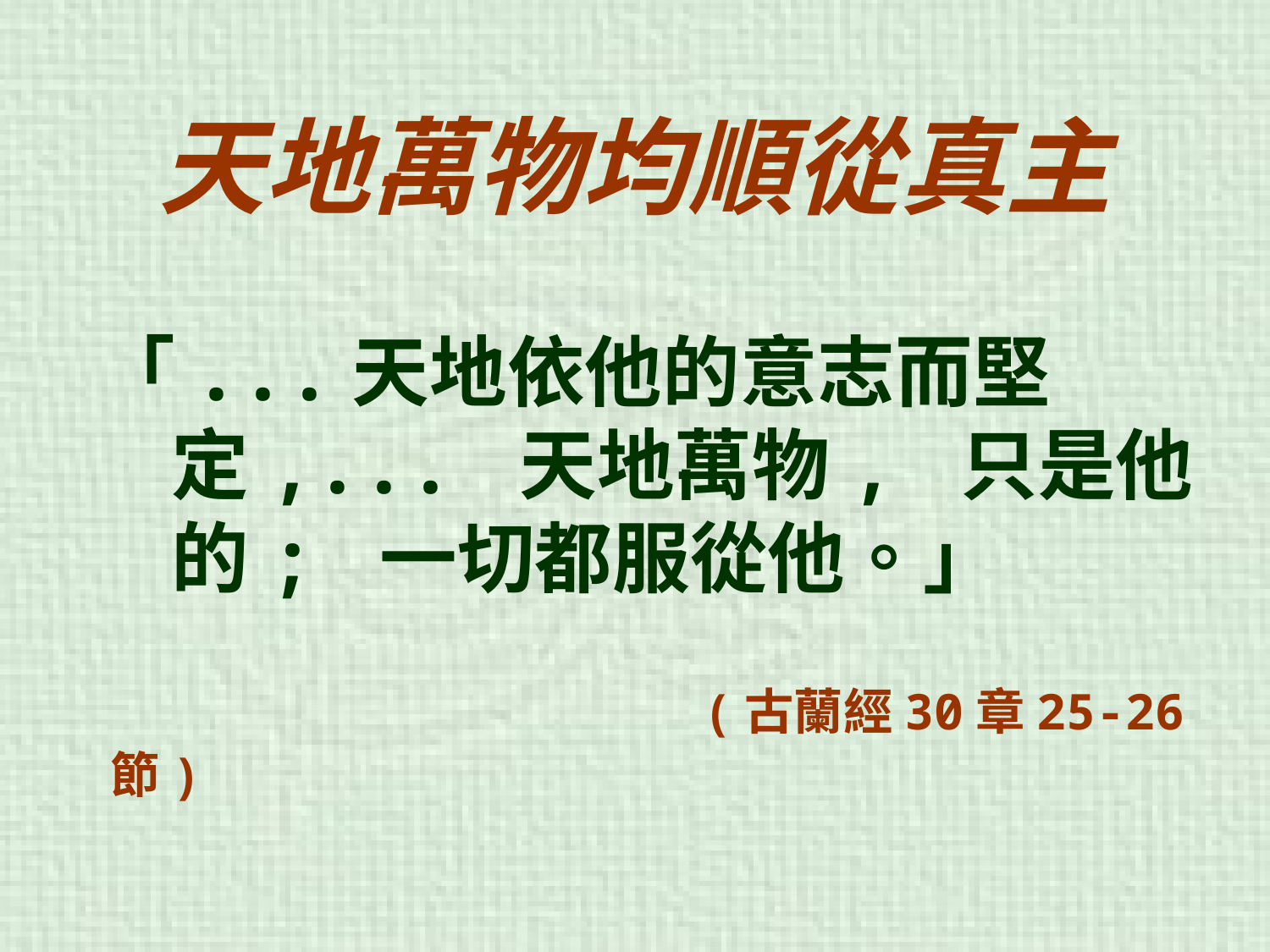

# 天地萬物均順從真主
「...天地依他的意志而堅定,... 天地萬物, 只是他的; 一切都服從他。」
       	     (古蘭經30章25-26節)